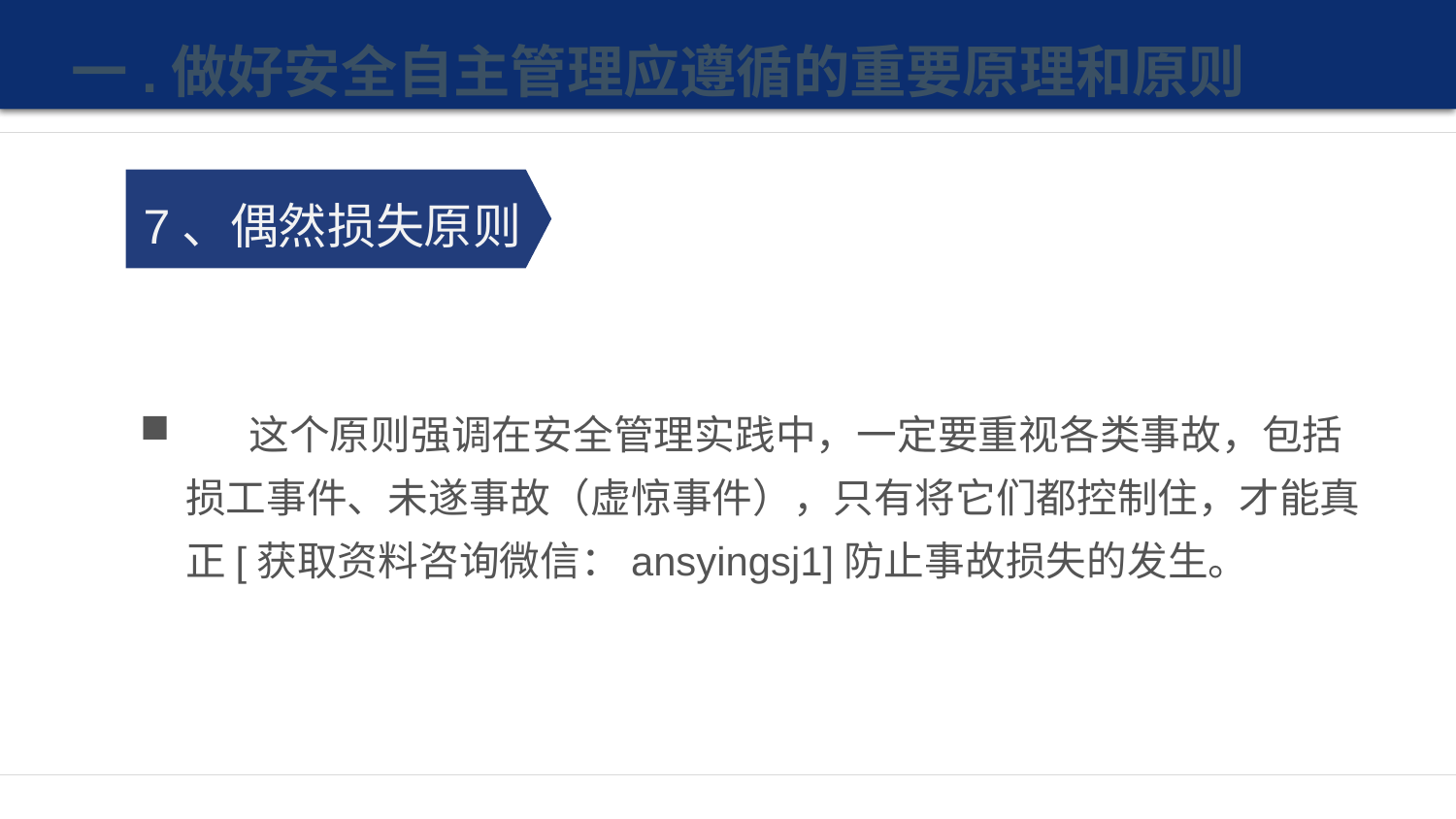

一.做好安全自主管理应遵循的重要原理和原则
7、偶然损失原则

      这个原则强调在安全管理实践中，一定要重视各类事故，包括损工事件、未遂事故（虚惊事件），只有将它们都控制住，才能真正[获取资料咨询微信：ansyingsj1]防止事故损失的发生。